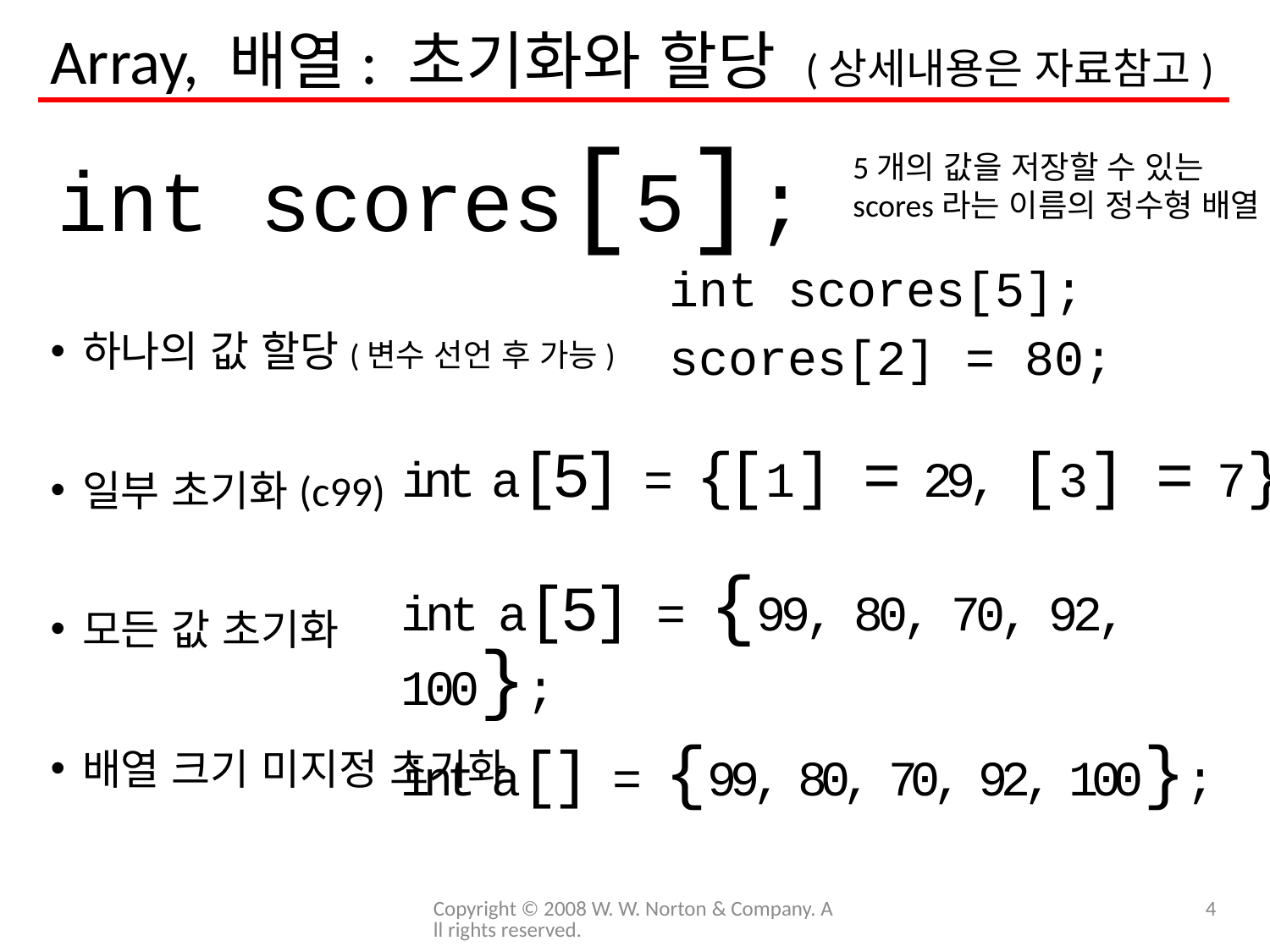

# Array, 배열: 초기화와 할당 (상세내용은 자료참고)

하나의 값 할당(변수 선언 후 가능)

일부 초기화(c99)

모든 값 초기화

배열 크기 미지정 초기화

int scores[5];
5개의 값을 저장할 수 있는
scores라는 이름의 정수형 배열
int scores[5];
scores[2] = 80;
int a[5] = {[1] = 29, [3] = 7};
int a[5] = {99, 80, 70, 92, 100};
int a[] = {99, 80, 70, 92, 100};
Copyright © 2008 W. W. Norton & Company. All rights reserved.
4